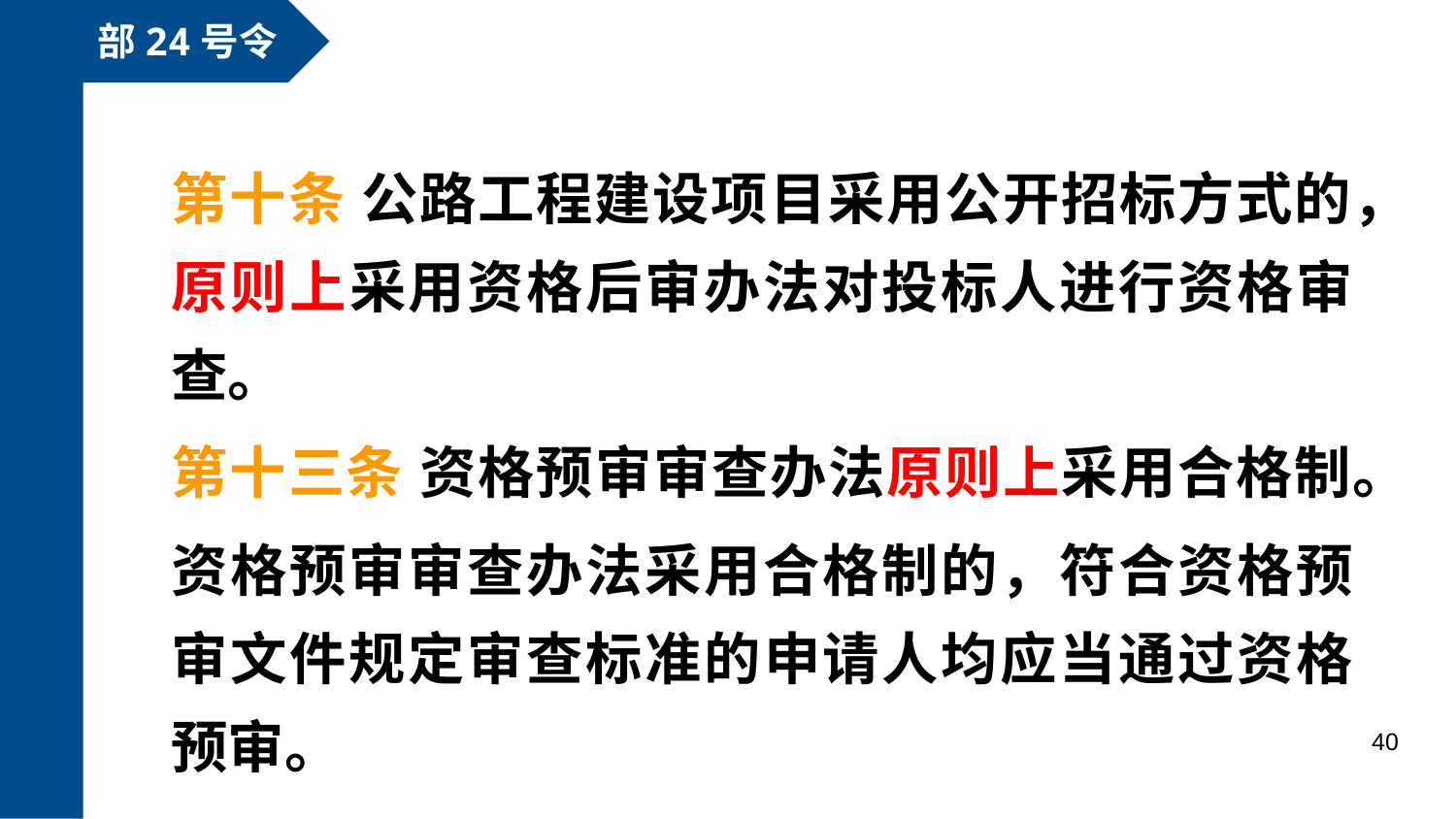

部24号令
第十条 公路工程建设项目采用公开招标方式的，原则上采用资格后审办法对投标人进行资格审查。
第十三条 资格预审审查办法原则上采用合格制。
资格预审审查办法采用合格制的，符合资格预审文件规定审查标准的申请人均应当通过资格预审。

40